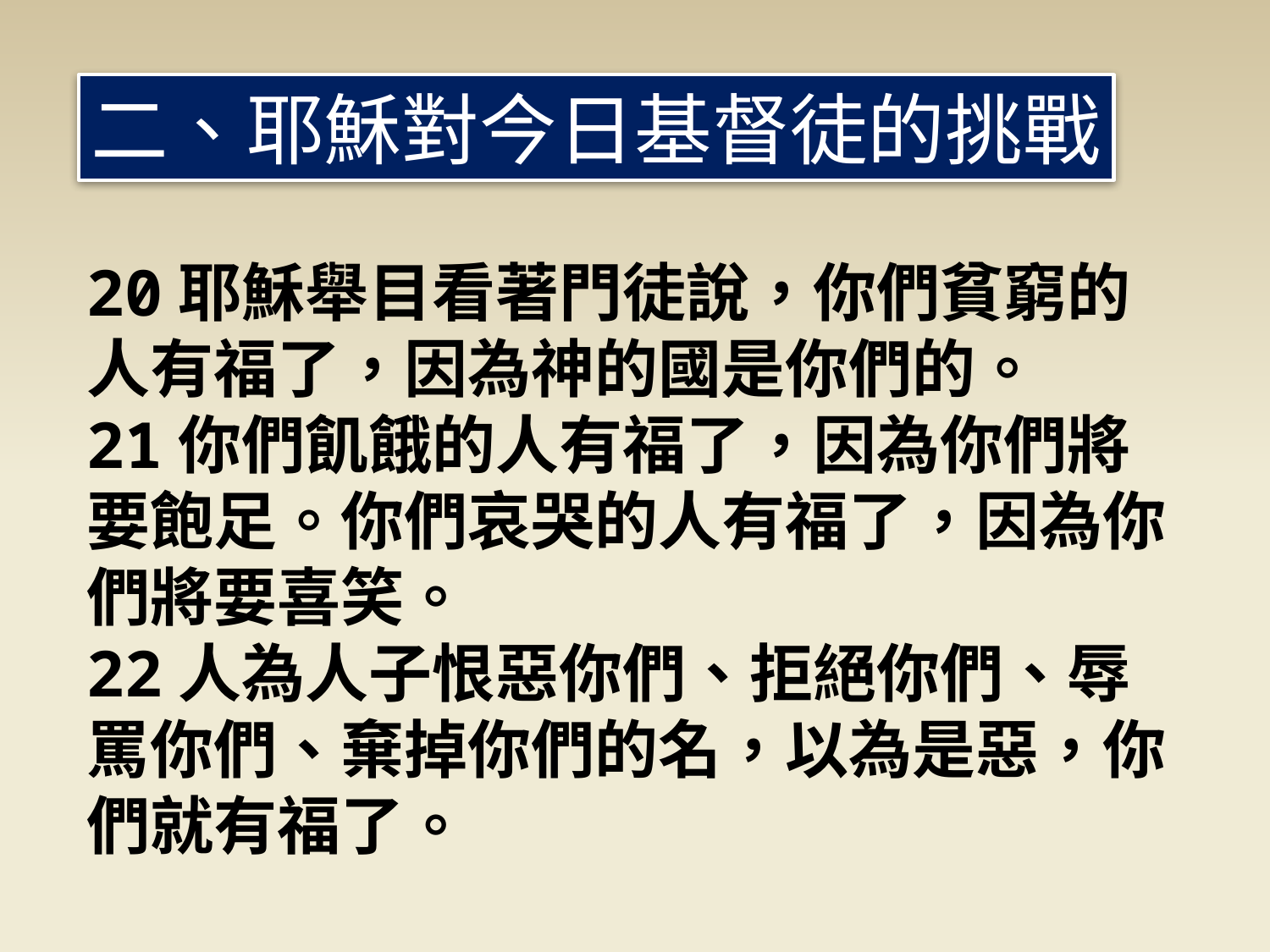

二、耶穌對今日基督徒的挑戰
20耶穌舉目看著門徒說，你們貧窮的人有福了，因為神的國是你們的。
21你們飢餓的人有福了，因為你們將要飽足。你們哀哭的人有福了，因為你們將要喜笑。
22人為人子恨惡你們、拒絕你們、辱罵你們、棄掉你們的名，以為是惡，你們就有福了。